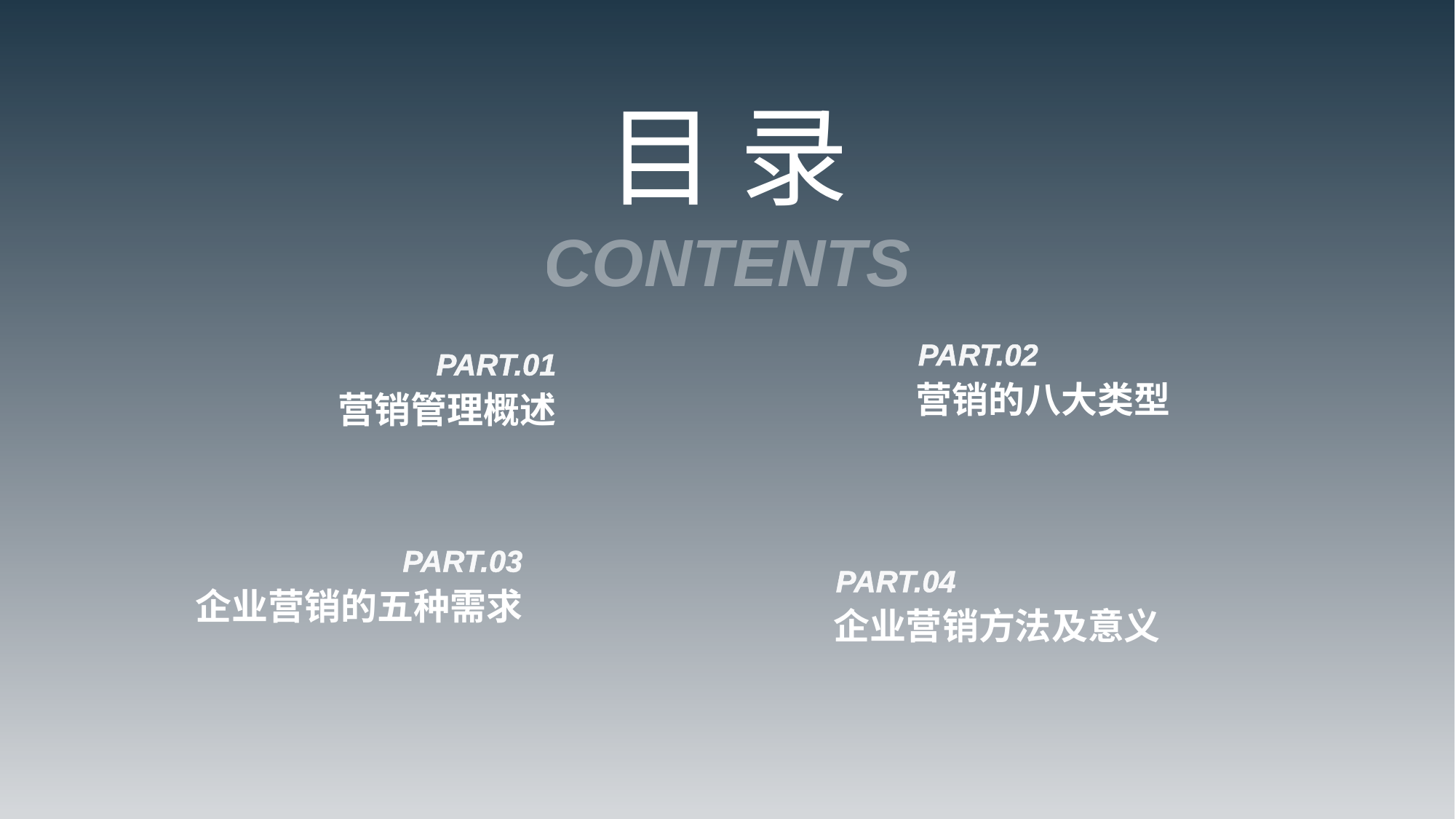

目 录
CONTENTS
PART.02
营销的八大类型
PART.01
营销管理概述
PART.03
企业营销的五种需求
PART.04
企业营销方法及意义